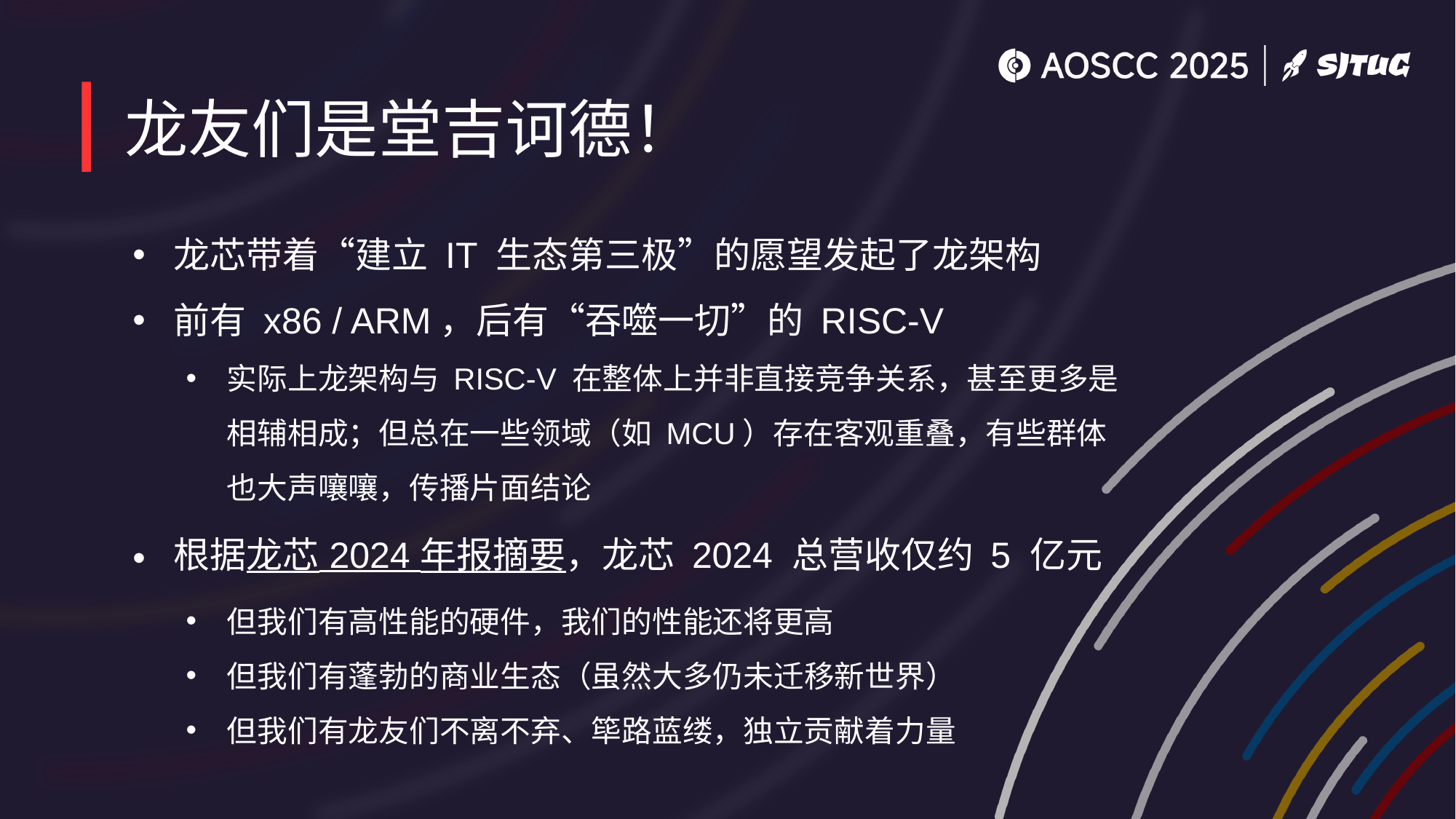

# 龙友们是堂吉诃德！
龙芯带着“建立 IT 生态第三极”的愿望发起了龙架构
前有 x86 / ARM，后有“吞噬一切”的 RISC-V
实际上龙架构与 RISC-V 在整体上并非直接竞争关系，甚至更多是相辅相成；但总在一些领域（如 MCU）存在客观重叠，有些群体也大声嚷嚷，传播片面结论
根据龙芯 2024 年报摘要，龙芯 2024 总营收仅约 5 亿元
但我们有高性能的硬件，我们的性能还将更高
但我们有蓬勃的商业生态（虽然大多仍未迁移新世界）
但我们有龙友们不离不弃、筚路蓝缕，独立贡献着力量